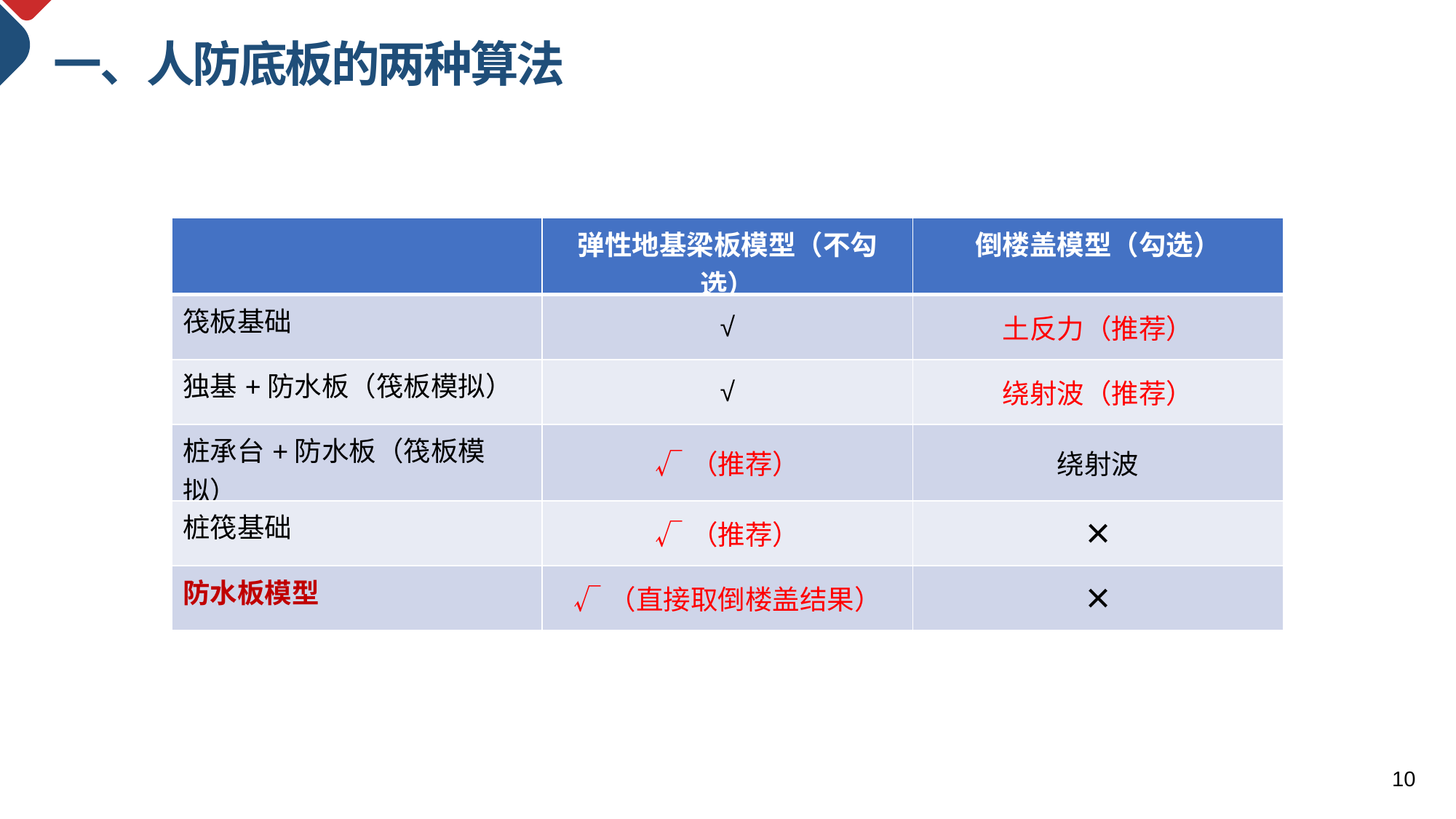

一、人防底板的两种算法
|  | 弹性地基梁板模型（不勾选） | 倒楼盖模型（勾选） |
| --- | --- | --- |
| 筏板基础 | √ | 土反力（推荐） |
| 独基+防水板（筏板模拟） | √ | 绕射波（推荐） |
| 桩承台+防水板（筏板模拟） | √（推荐） | 绕射波 |
| 桩筏基础 | √（推荐） | × |
| 防水板模型 | √（直接取倒楼盖结果） | × |